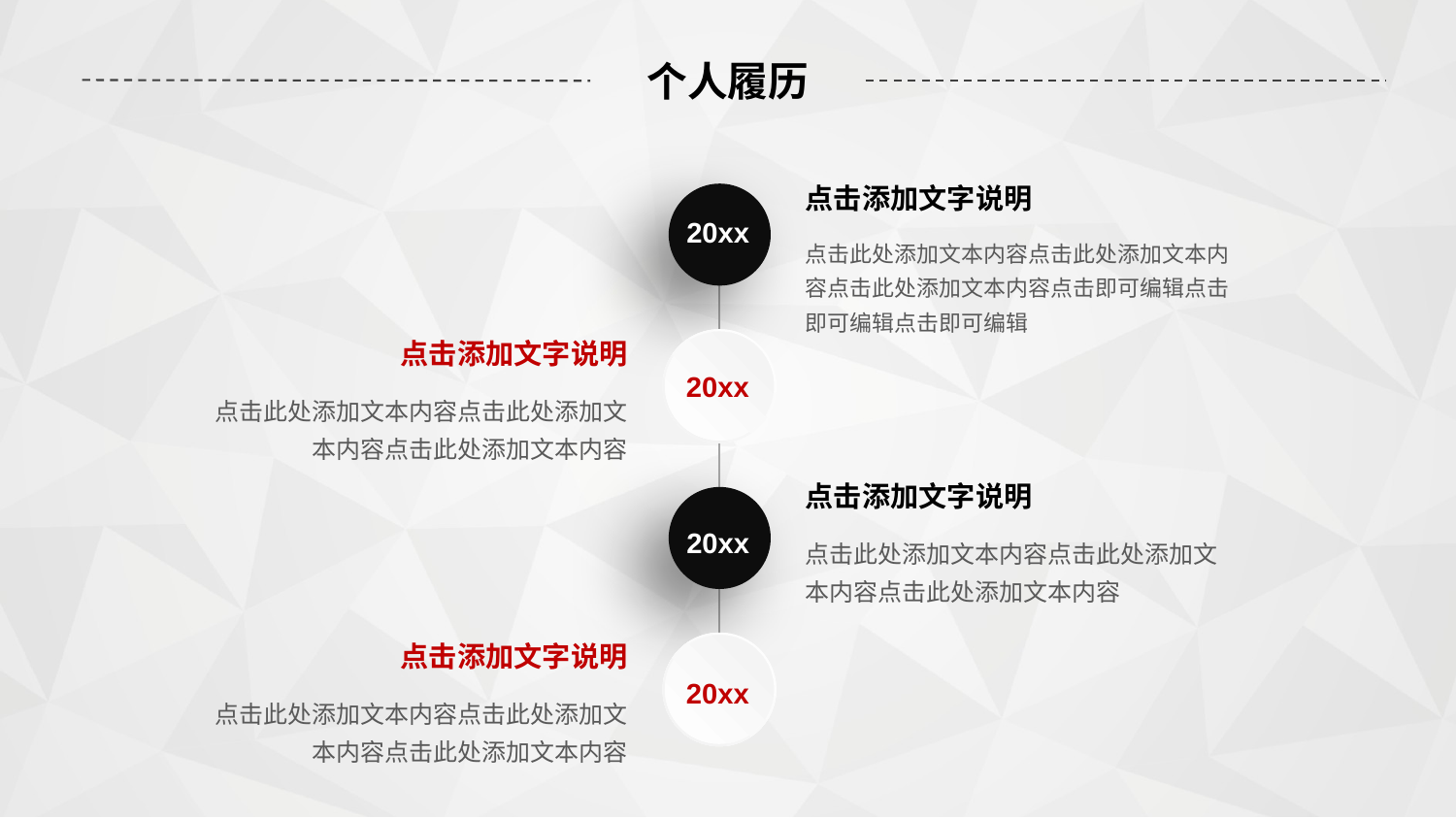

# 个人履历
点击添加文字说明

20xx
点击此处添加文本内容点击此处添加文本内容点击此处添加文本内容点击即可编辑点击即可编辑点击即可编辑
点击添加文字说明

20xx
点击此处添加文本内容点击此处添加文本内容点击此处添加文本内容
点击添加文字说明

20xx
点击此处添加文本内容点击此处添加文本内容点击此处添加文本内容
点击添加文字说明

20xx
点击此处添加文本内容点击此处添加文本内容点击此处添加文本内容